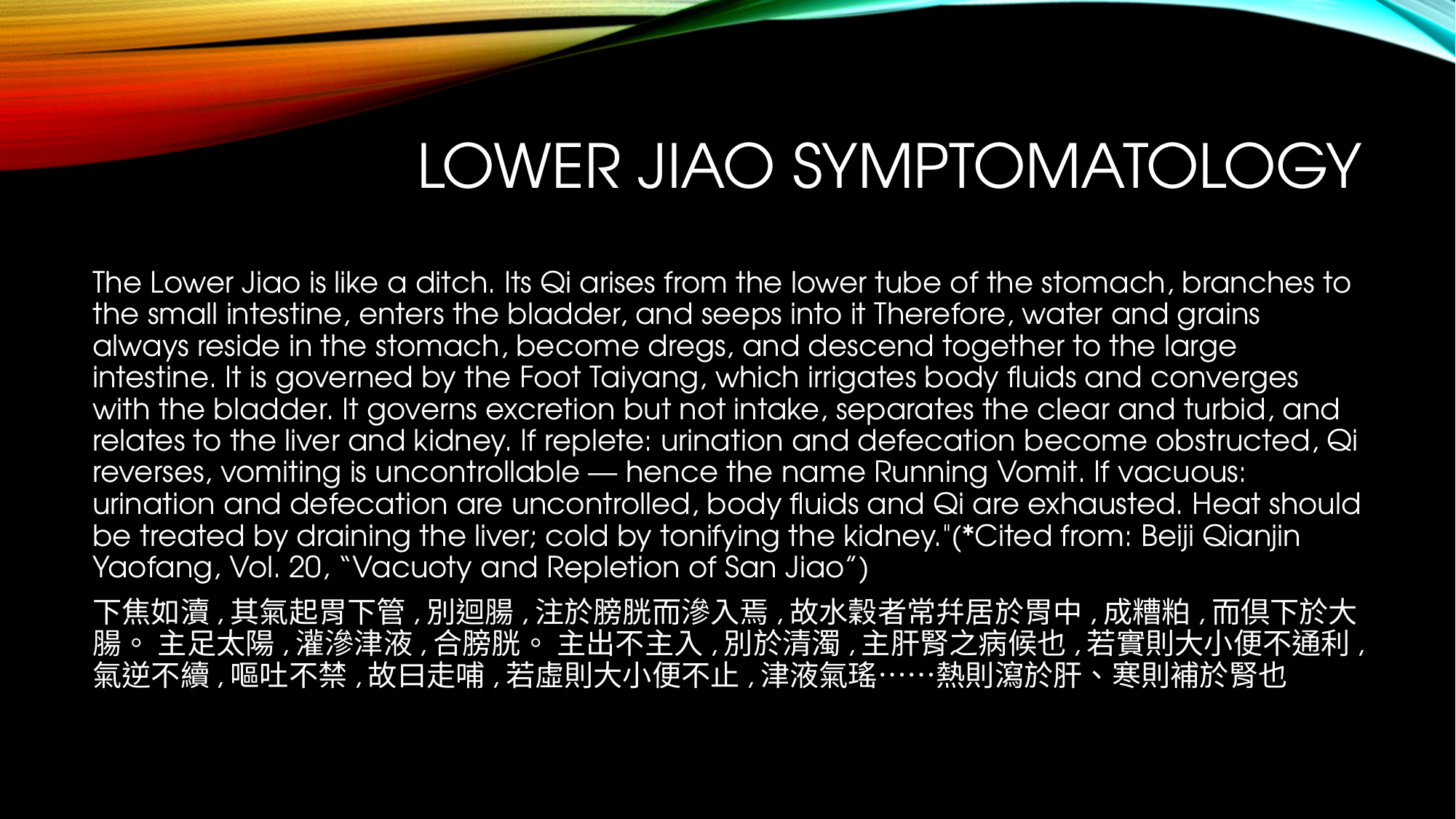

# Lower Jiao symptomatology
The Lower Jiao is like a ditch. Its Qi arises from the lower tube of the stomach, branches to the small intestine, enters the bladder, and seeps into it Therefore, water and grains always reside in the stomach, become dregs, and descend together to the large intestine. It is governed by the Foot Taiyang, which irrigates body fluids and converges with the bladder. It governs excretion but not intake, separates the clear and turbid, and relates to the liver and kidney. If replete: urination and defecation become obstructed, Qi reverses, vomiting is uncontrollable — hence the name Running Vomit. If vacuous: urination and defecation are uncontrolled, body fluids and Qi are exhausted. Heat should be treated by draining the liver; cold by tonifying the kidney."(*Cited from: Beiji Qianjin Yaofang, Vol. 20, “Vacuoty and Repletion of San Jiao”)
下焦如瀆,其氣起胃下管,別迴腸,注於膀胱而滲入焉,故水穀者常幷居於胃中,成糟粕,而倶下於大腸。 主足太陽,灌滲津液,合膀胱。 主出不主入,別於清濁,主肝腎之病候也,若實則大小便不通利,氣逆不續,嘔吐不禁,故曰走哺,若虛則大小便不止,津液氣瑤……熱則瀉於肝、寒則補於腎也